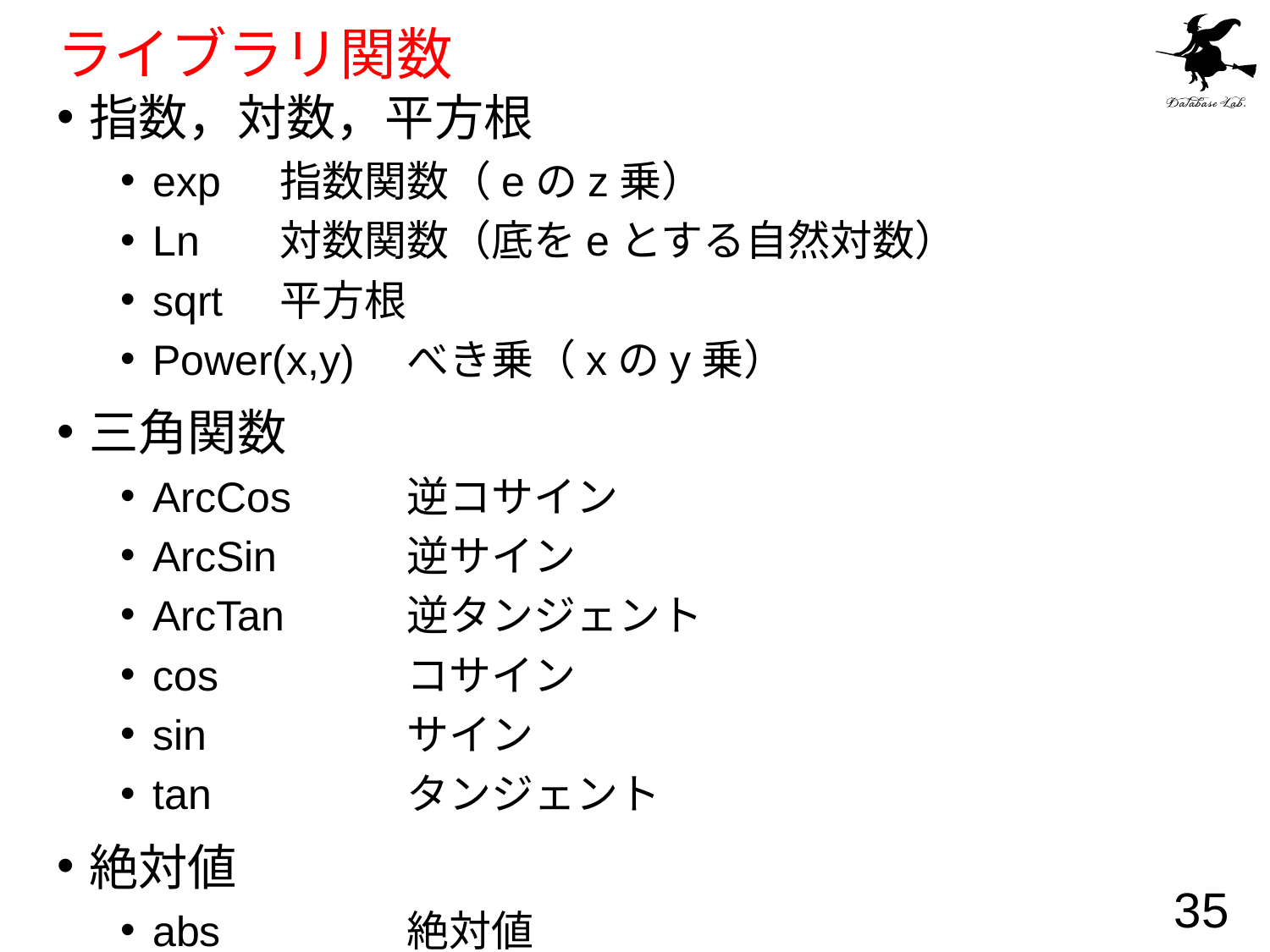

# ライブラリ関数
指数，対数，平方根
exp	指数関数（eのz乗）
Ln	対数関数（底をeとする自然対数）
sqrt	平方根
Power(x,y)	べき乗（xのy乗）
三角関数
ArcCos 	逆コサイン
ArcSin 	逆サイン
ArcTan 	逆タンジェント
cos 		コサイン
sin 		サイン
tan 		タンジェント
絶対値
abs 		絶対値
35